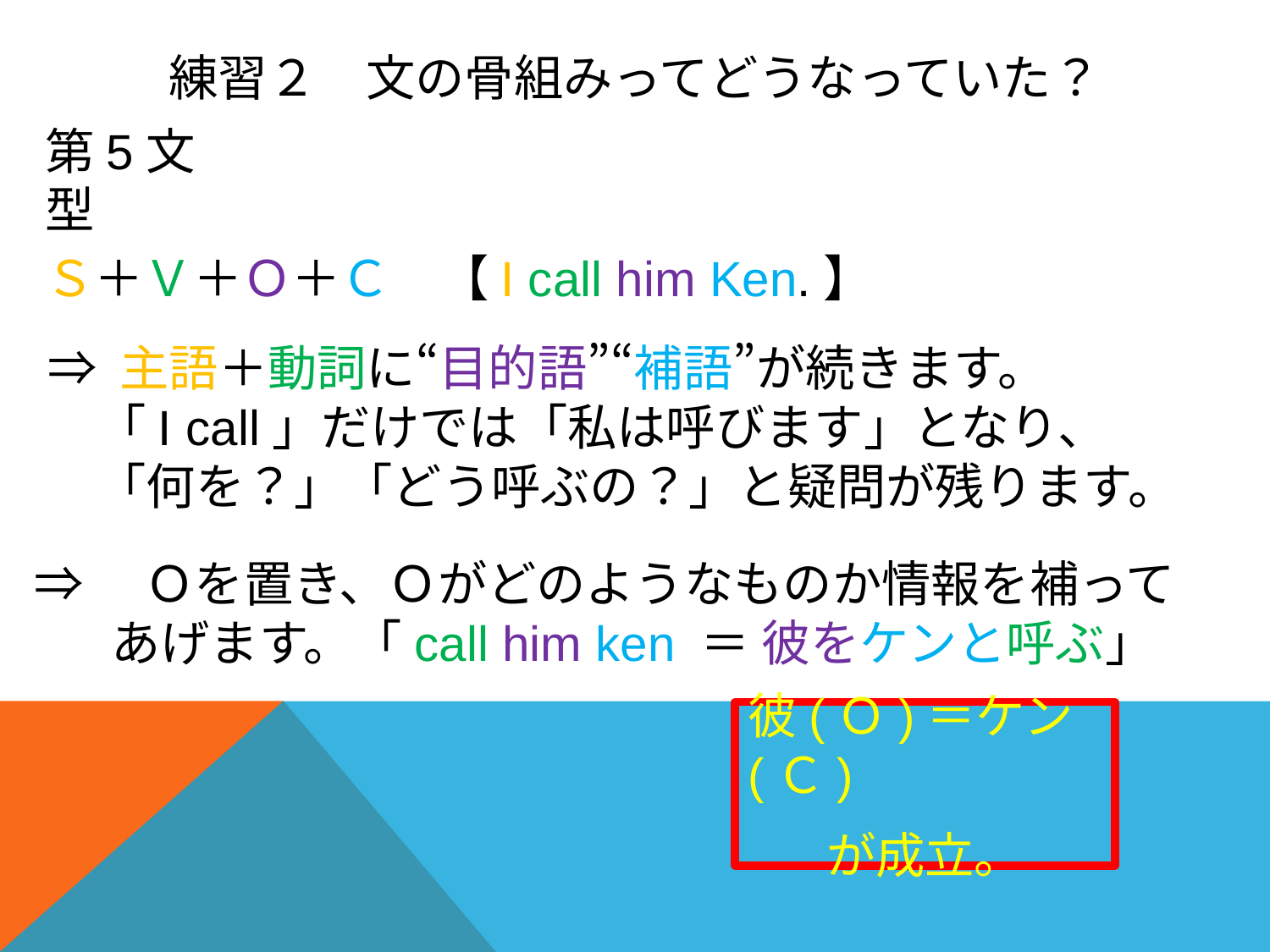

練習２　文の骨組みってどうなっていた？
第5文型
Ｓ＋Ｖ＋Ｏ＋Ｃ　【I call him Ken.】
⇒ 主語＋動詞に“目的語”“補語”が続きます。
　「I call」だけでは「私は呼びます」となり、
　「何を？」「どう呼ぶの？」と疑問が残ります。
  ⇒　Ｏを置き、Ｏがどのようなものか情報を補って
　　あげます。「call him ken ＝ 彼をケンと呼ぶ」
彼(Ｏ)＝ケン(Ｃ)

が成立。